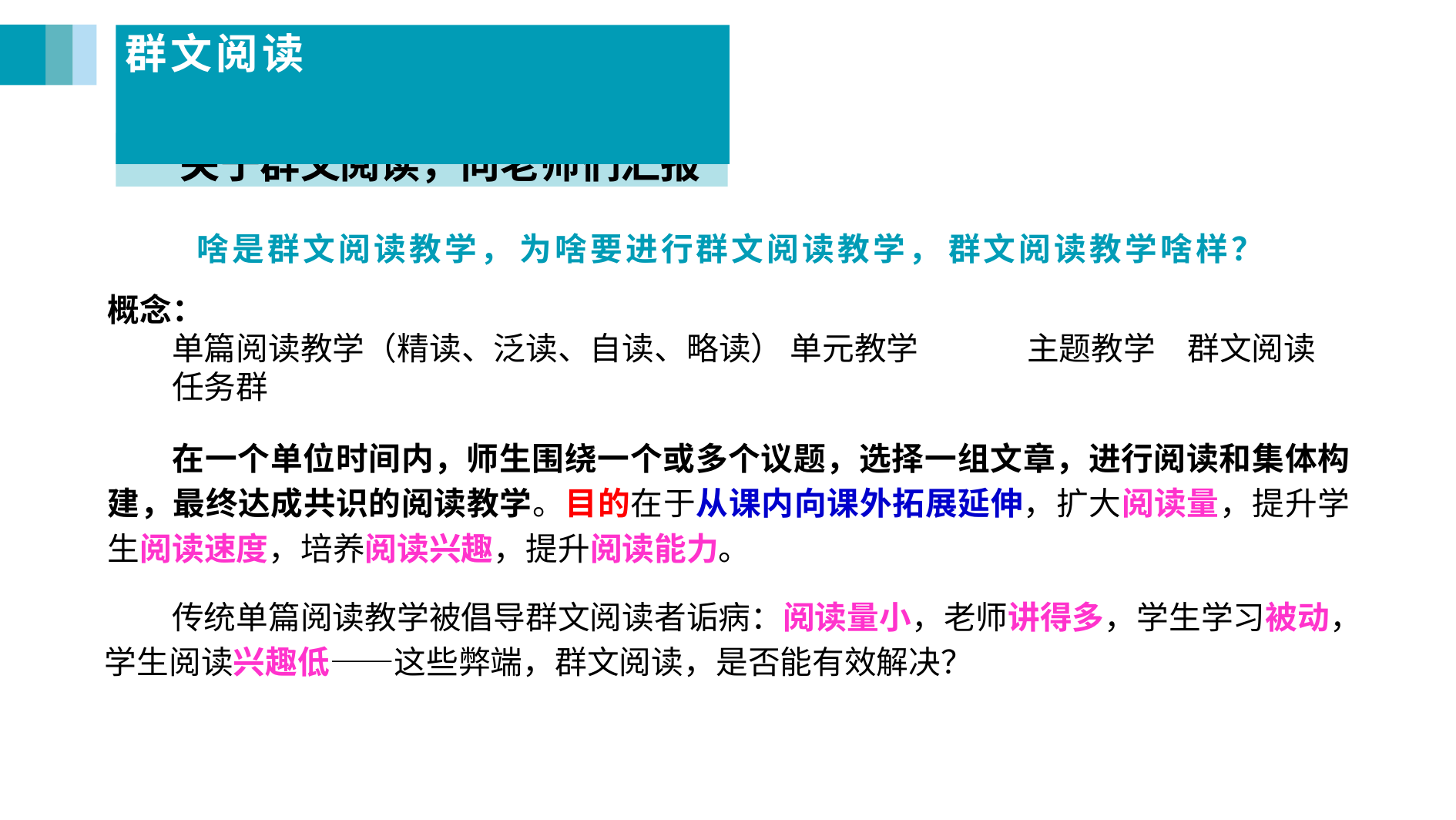

# 群文阅读
关于群文阅读，向老师们汇报
啥是群文阅读教学， 为啥要进行群文阅读教学， 群文阅读教学啥样？
概念：
单篇阅读教学（精读、泛读、自读、略读） 单元教学	主题教学	群文阅读	任务群
在一个单位时间内，师生围绕一个或多个议题，选择一组文章，进行阅读和集体构 建，最终达成共识的阅读教学。目的在于从课内向课外拓展延伸，扩大阅读量，提升学 生阅读速度，培养阅读兴趣，提升阅读能力。
传统单篇阅读教学被倡导群文阅读者诟病：阅读量小，老师讲得多，学生学习被动， 学生阅读兴趣低——这些弊端，群文阅读，是否能有效解决？